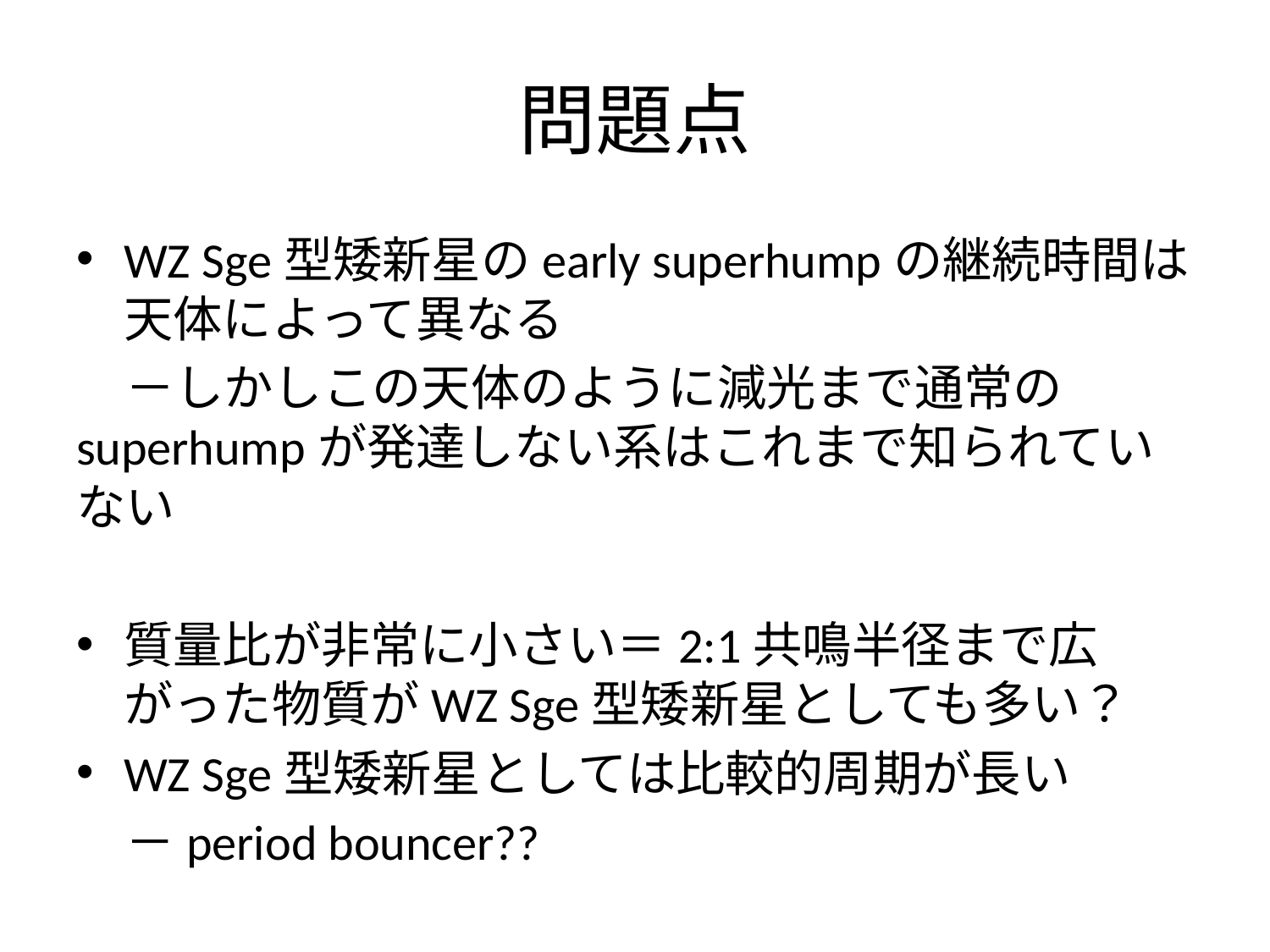

# 問題点
WZ Sge型矮新星のearly superhumpの継続時間は天体によって異なる
　－しかしこの天体のように減光まで通常のsuperhumpが発達しない系はこれまで知られていない

質量比が非常に小さい＝2:1共鳴半径まで広がった物質がWZ Sge型矮新星としても多い？
WZ Sge型矮新星としては比較的周期が長い
　－period bouncer??